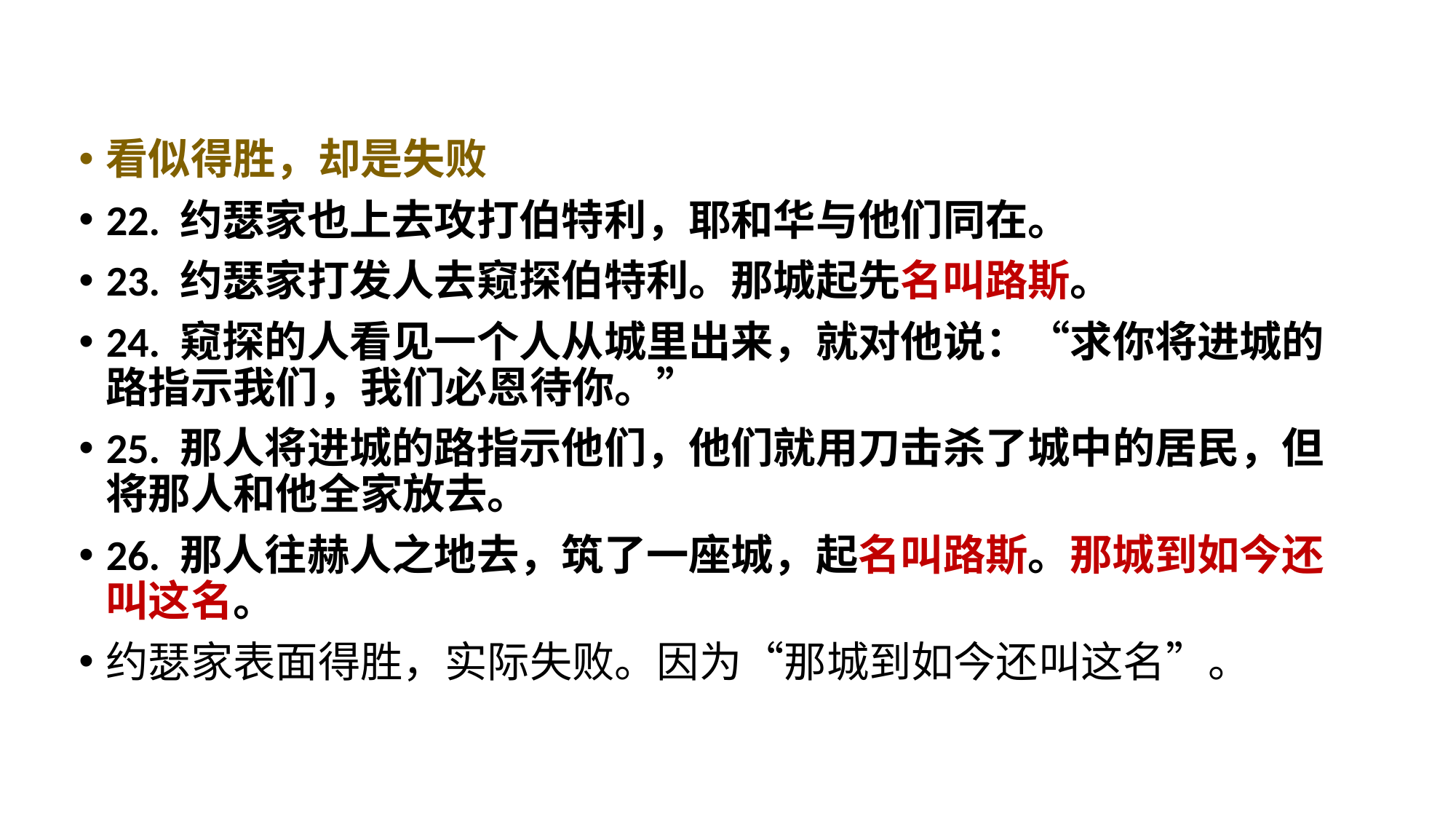

看似得胜，却是失败
22. 约瑟家也上去攻打伯特利，耶和华与他们同在。
23. 约瑟家打发人去窥探伯特利。那城起先名叫路斯。
24. 窥探的人看见一个人从城里出来，就对他说：“求你将进城的路指示我们，我们必恩待你。”
25. 那人将进城的路指示他们，他们就用刀击杀了城中的居民，但将那人和他全家放去。
26. 那人往赫人之地去，筑了一座城，起名叫路斯。那城到如今还叫这名。
约瑟家表面得胜，实际失败。因为“那城到如今还叫这名”。